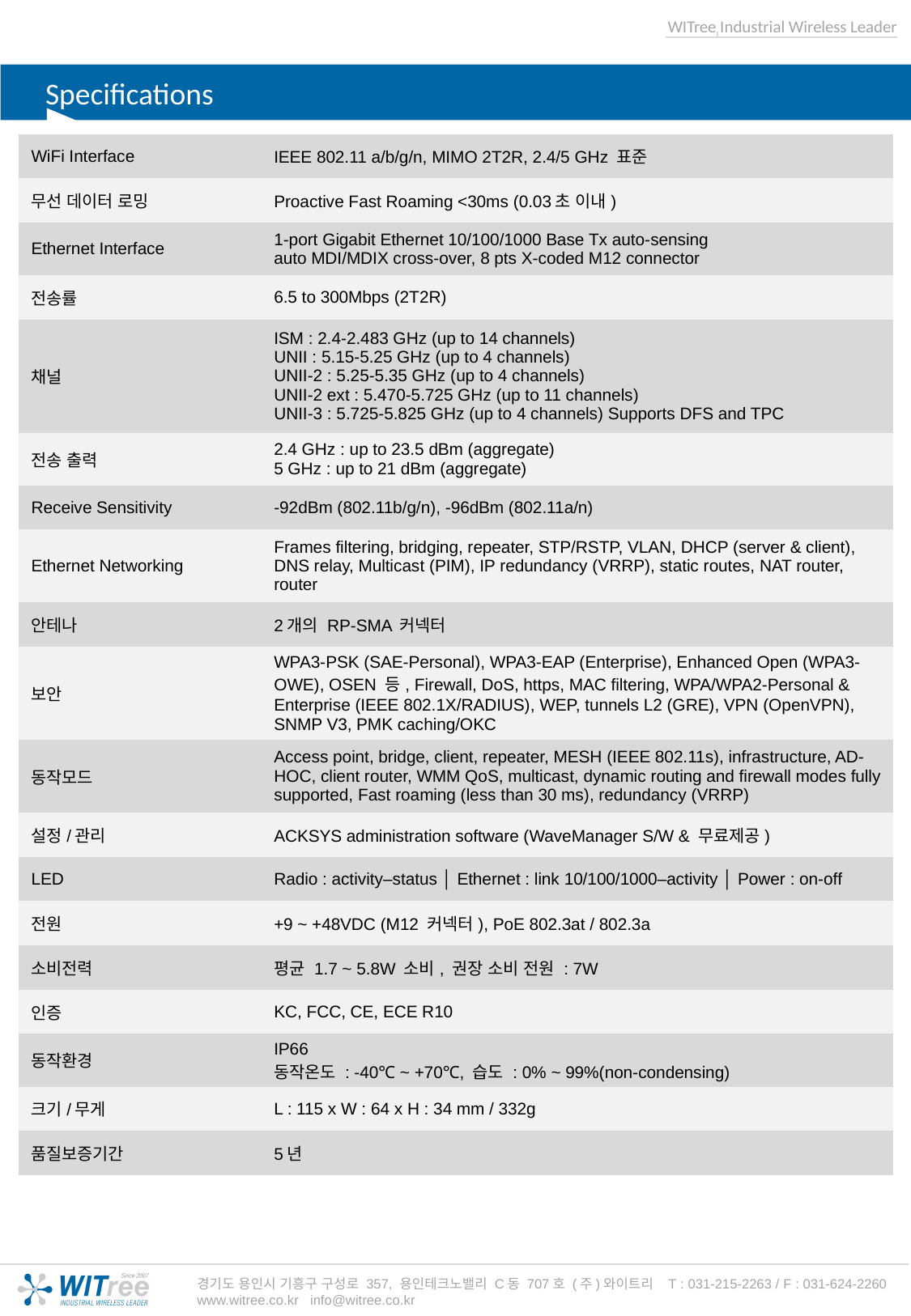

Specifications

| WiFi Interface | IEEE 802.11 a/b/g/n, MIMO 2T2R, 2.4/5 GHz 표준 |
| --- | --- |
| 무선 데이터 로밍 | Proactive Fast Roaming <30ms (0.03초 이내) |
| Ethernet Interface | 1-port Gigabit Ethernet 10/100/1000 Base Tx auto-sensing auto MDI/MDIX cross-over, 8 pts X-coded M12 connector |
| 전송률 | 6.5 to 300Mbps (2T2R) |
| 채널 | ISM : 2.4-2.483 GHz (up to 14 channels) UNII : 5.15-5.25 GHz (up to 4 channels) UNII-2 : 5.25-5.35 GHz (up to 4 channels) UNII-2 ext : 5.470-5.725 GHz (up to 11 channels) UNII-3 : 5.725-5.825 GHz (up to 4 channels) Supports DFS and TPC |
| 전송 출력 | 2.4 GHz : up to 23.5 dBm (aggregate) 5 GHz : up to 21 dBm (aggregate) |
| Receive Sensitivity | -92dBm (802.11b/g/n), -96dBm (802.11a/n) |
| Ethernet Networking | Frames filtering, bridging, repeater, STP/RSTP, VLAN, DHCP (server & client), DNS relay, Multicast (PIM), IP redundancy (VRRP), static routes, NAT router, router |
| 안테나 | 2개의 RP-SMA 커넥터 |
| 보안 | WPA3-PSK (SAE-Personal), WPA3-EAP (Enterprise), Enhanced Open (WPA3-OWE), OSEN 등, Firewall, DoS, https, MAC filtering, WPA/WPA2-Personal & Enterprise (IEEE 802.1X/RADIUS), WEP, tunnels L2 (GRE), VPN (OpenVPN), SNMP V3, PMK caching/OKC |
| 동작모드 | Access point, bridge, client, repeater, MESH (IEEE 802.11s), infrastructure, AD-HOC, client router, WMM QoS, multicast, dynamic routing and firewall modes fully supported, Fast roaming (less than 30 ms), redundancy (VRRP) |
| 설정/관리 | ACKSYS administration software (WaveManager S/W & 무료제공) |
| LED | Radio : activity–status │ Ethernet : link 10/100/1000–activity │ Power : on-off |
| 전원 | +9 ~ +48VDC (M12 커넥터), PoE 802.3at / 802.3a |
| 소비전력 | 평균 1.7 ~ 5.8W 소비, 권장 소비 전원 : 7W |
| 인증 | KC, FCC, CE, ECE R10 |
| 동작환경 | IP66 동작온도 : -40℃ ~ +70℃, 습도 : 0% ~ 99%(non-condensing) |
| 크기/무게 | L : 115 x W : 64 x H : 34 mm / 332g |
| 품질보증기간 | 5년 |